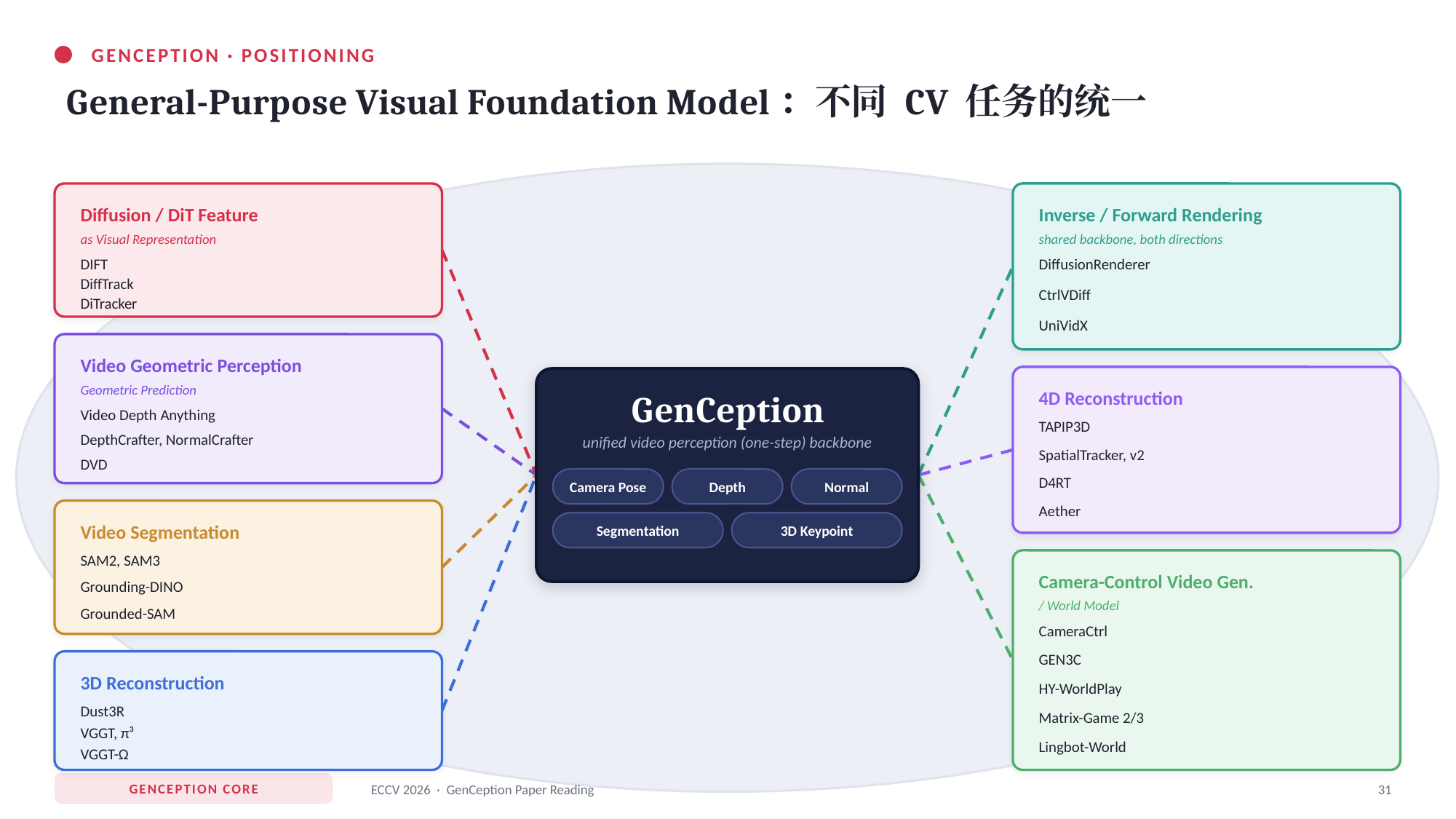

GENCEPTION · POSITIONING

General-Purpose Visual Foundation Model：不同 CV 任务的统一

Diffusion / DiT Feature
Inverse / Forward Rendering
as Visual Representation
shared backbone, both directions
DIFT
DiffusionRenderer

DiffTrack
CtrlVDiff
DiTracker
UniVidX

Video Geometric Perception

Geometric Prediction
4D Reconstruction
GenCeption
Video Depth Anything

TAPIP3D
DepthCrafter, NormalCrafter
unified video perception (one-step) backbone
SpatialTracker, v2
DVD

D4RT

Camera Pose

Depth

Normal

Aether

Segmentation

3D Keypoint
Video Segmentation
SAM2, SAM3

Camera-Control Video Gen.
Grounding-DINO
/ World Model
Grounded-SAM
CameraCtrl
GEN3C

3D Reconstruction
HY-WorldPlay
Dust3R
Matrix-Game 2/3
VGGT, π³
Lingbot-World
VGGT-Ω

GENCEPTION CORE
ECCV 2026  ·  GenCeption Paper Reading
31